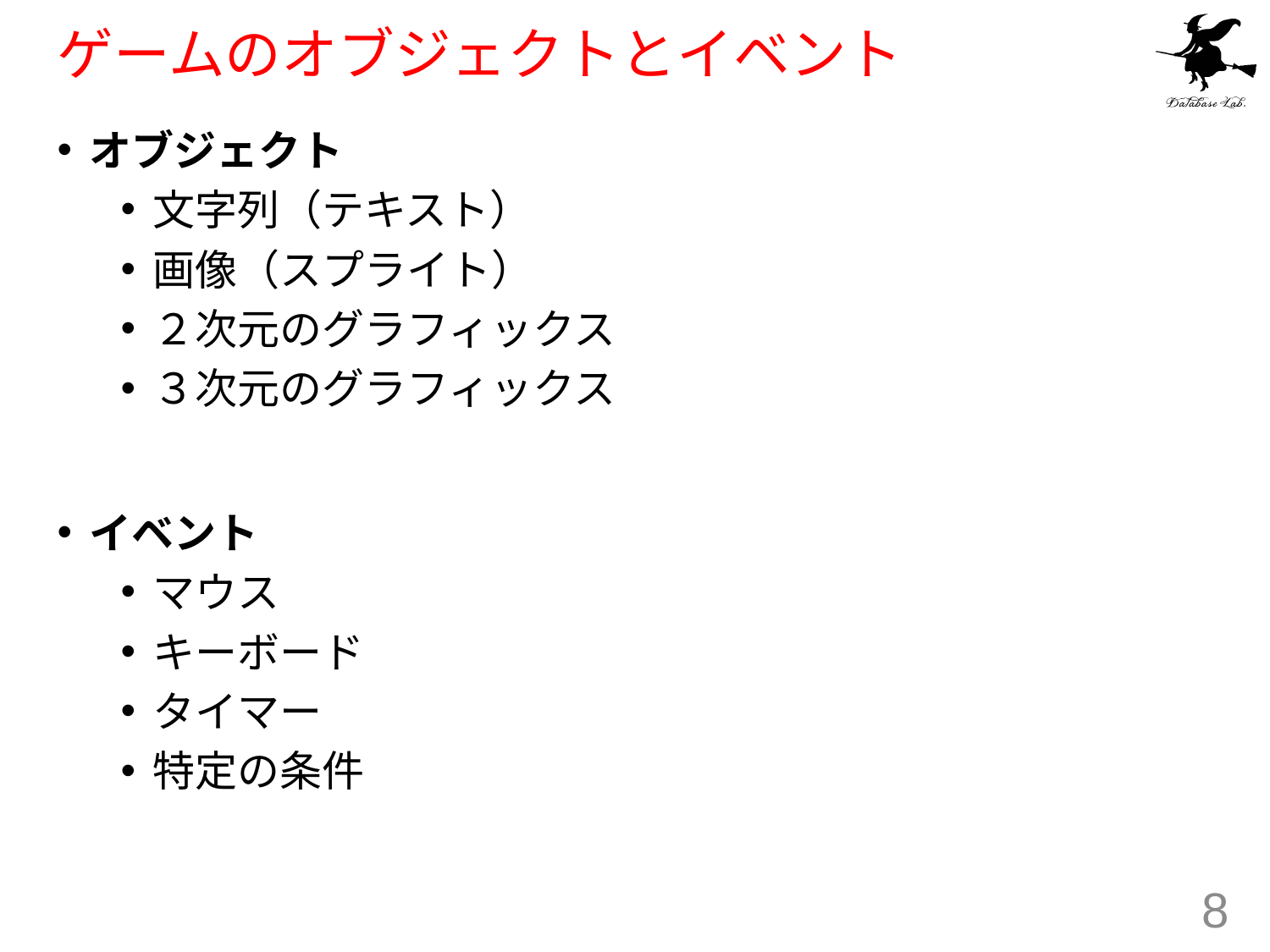

# ゲームのオブジェクトとイベント
オブジェクト
文字列（テキスト）
画像（スプライト）
２次元のグラフィックス
３次元のグラフィックス

イベント
マウス
キーボード
タイマー
特定の条件
8